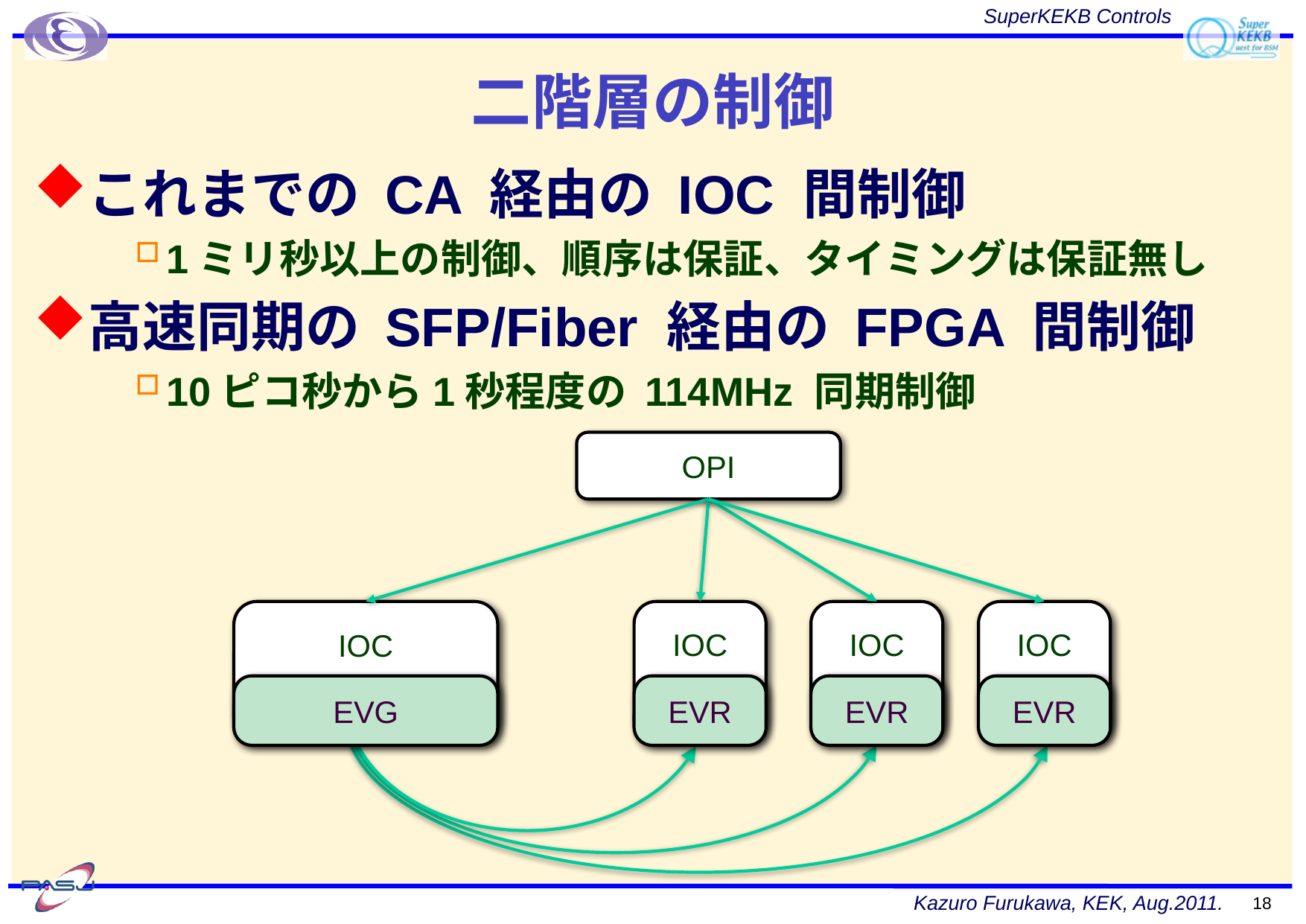

# 二階層の制御
これまでの CA 経由の IOC 間制御
1ミリ秒以上の制御、順序は保証、タイミングは保証無し
高速同期の SFP/Fiber 経由の FPGA 間制御
10ピコ秒から1秒程度の 114MHz 同期制御
OPI

IOC
IOC
IOC
IOC
EVG
EVR
EVR
EVR
18